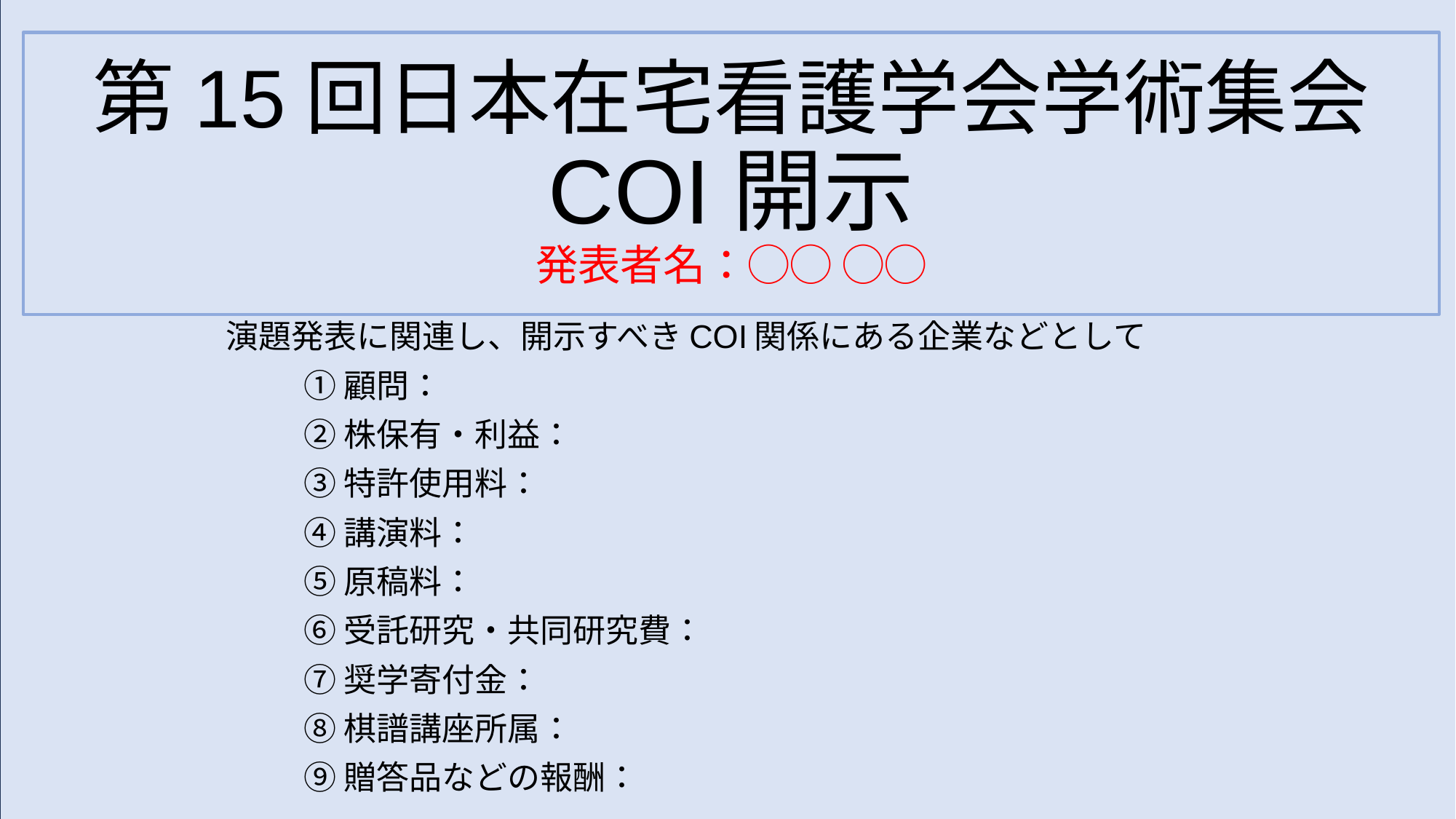

# 第15回日本在宅看護学会学術集会 COI開示 発表者名：◯◯ ◯◯
演題発表に関連し、開示すべきCOI関係にある企業などとして
①顧問：
②株保有・利益：
③特許使用料：
④講演料：
⑤原稿料：
⑥受託研究・共同研究費：
⑦奨学寄付金：
⑧棋譜講座所属：
⑨贈答品などの報酬：